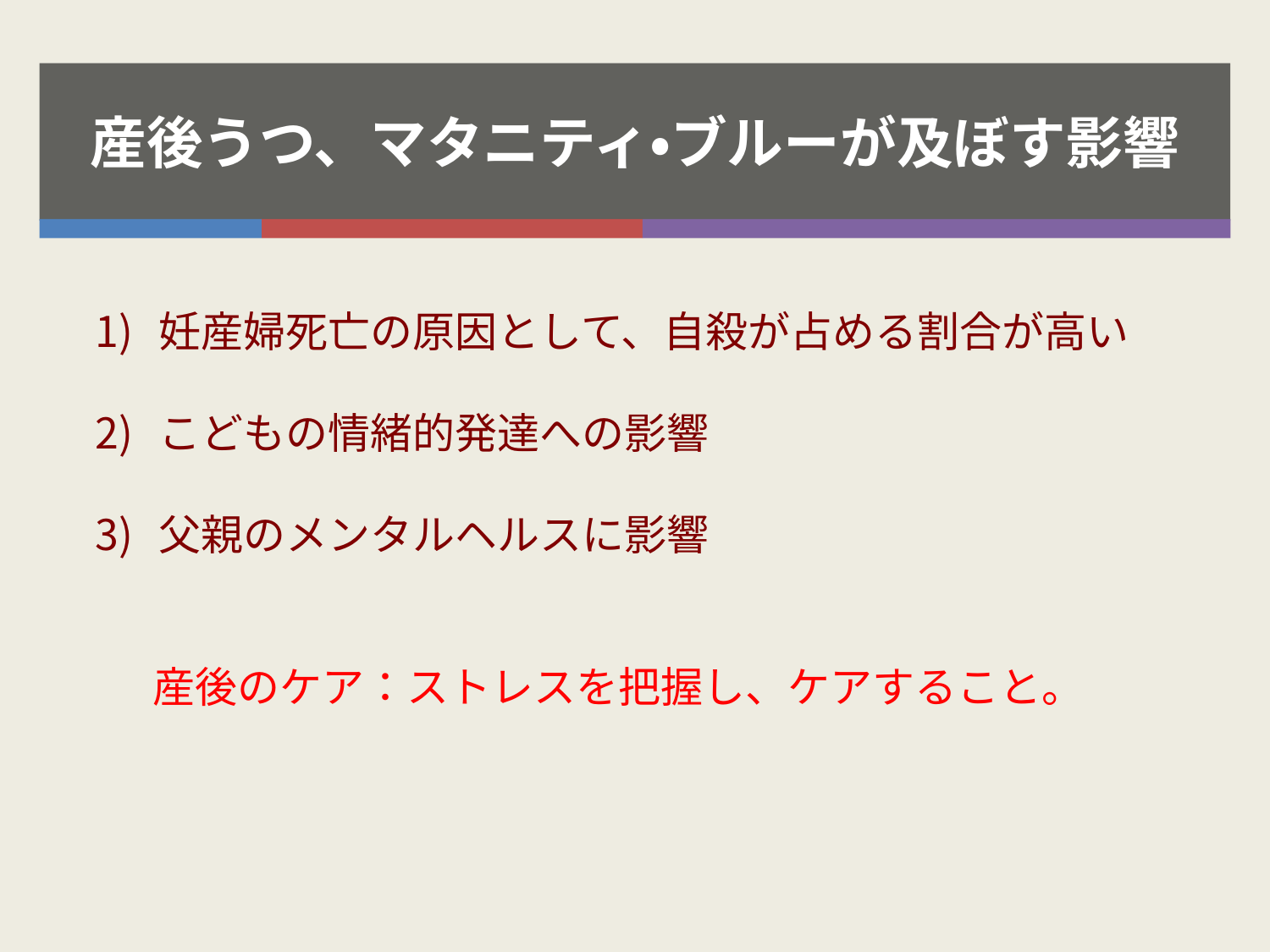

# 産後うつ、マタニティ・ブルーが及ぼす影響
妊産婦死亡の原因として、自殺が占める割合が高い
こどもの情緒的発達への影響
父親のメンタルヘルスに影響
産後のケア：ストレスを把握し、ケアすること。